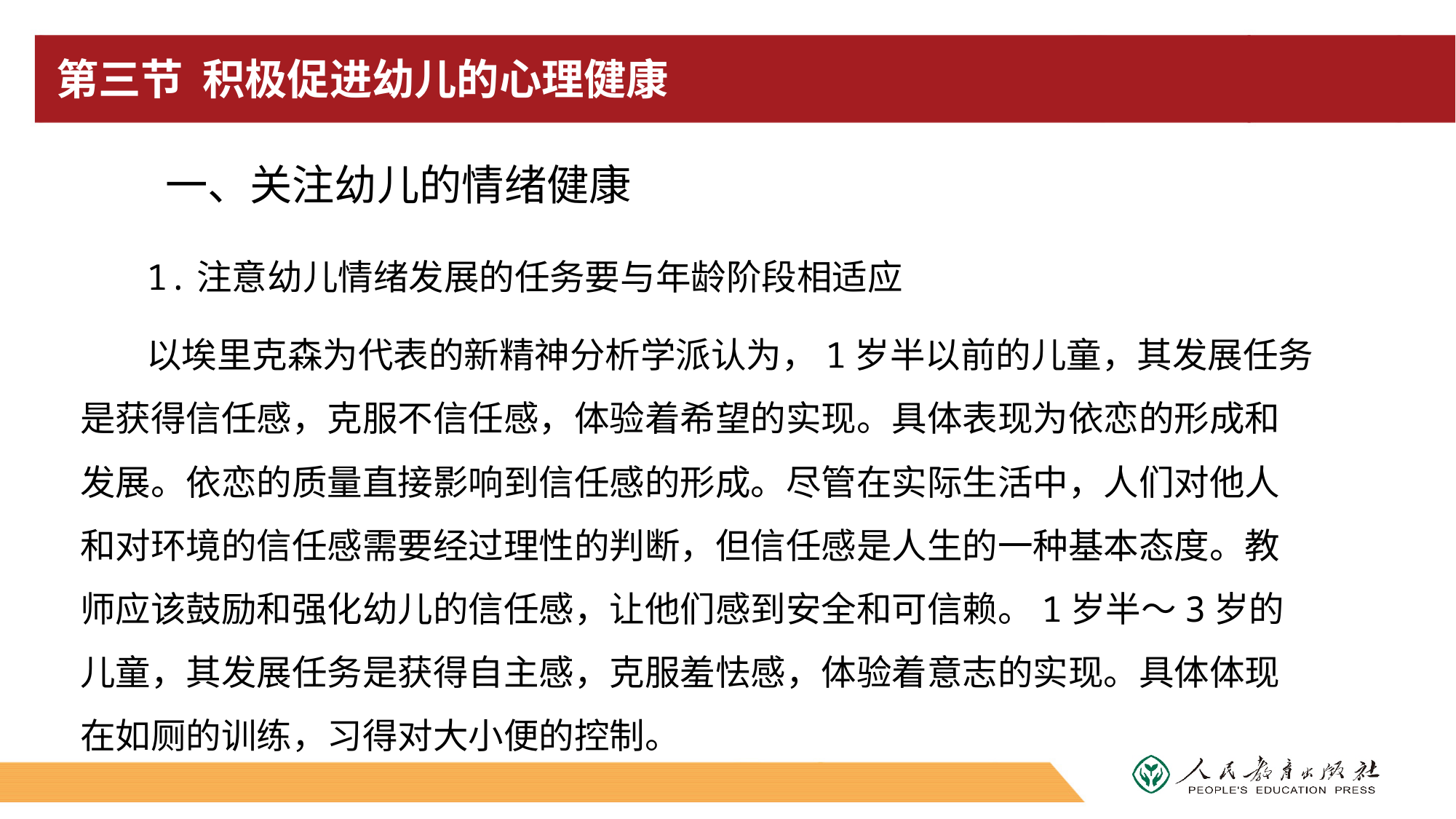

# 第三节  积极促进幼儿的心理健康
一、关注幼儿的情绪健康
1.注意幼儿情绪发展的任务要与年龄阶段相适应
以埃里克森为代表的新精神分析学派认为，1岁半以前的儿童，其发展任务是获得信任感，克服不信任感，体验着希望的实现。具体表现为依恋的形成和发展。依恋的质量直接影响到信任感的形成。尽管在实际生活中，人们对他人和对环境的信任感需要经过理性的判断，但信任感是人生的一种基本态度。教师应该鼓励和强化幼儿的信任感，让他们感到安全和可信赖。1岁半～3岁的儿童，其发展任务是获得自主感，克服羞怯感，体验着意志的实现。具体体现在如厕的训练，习得对大小便的控制。